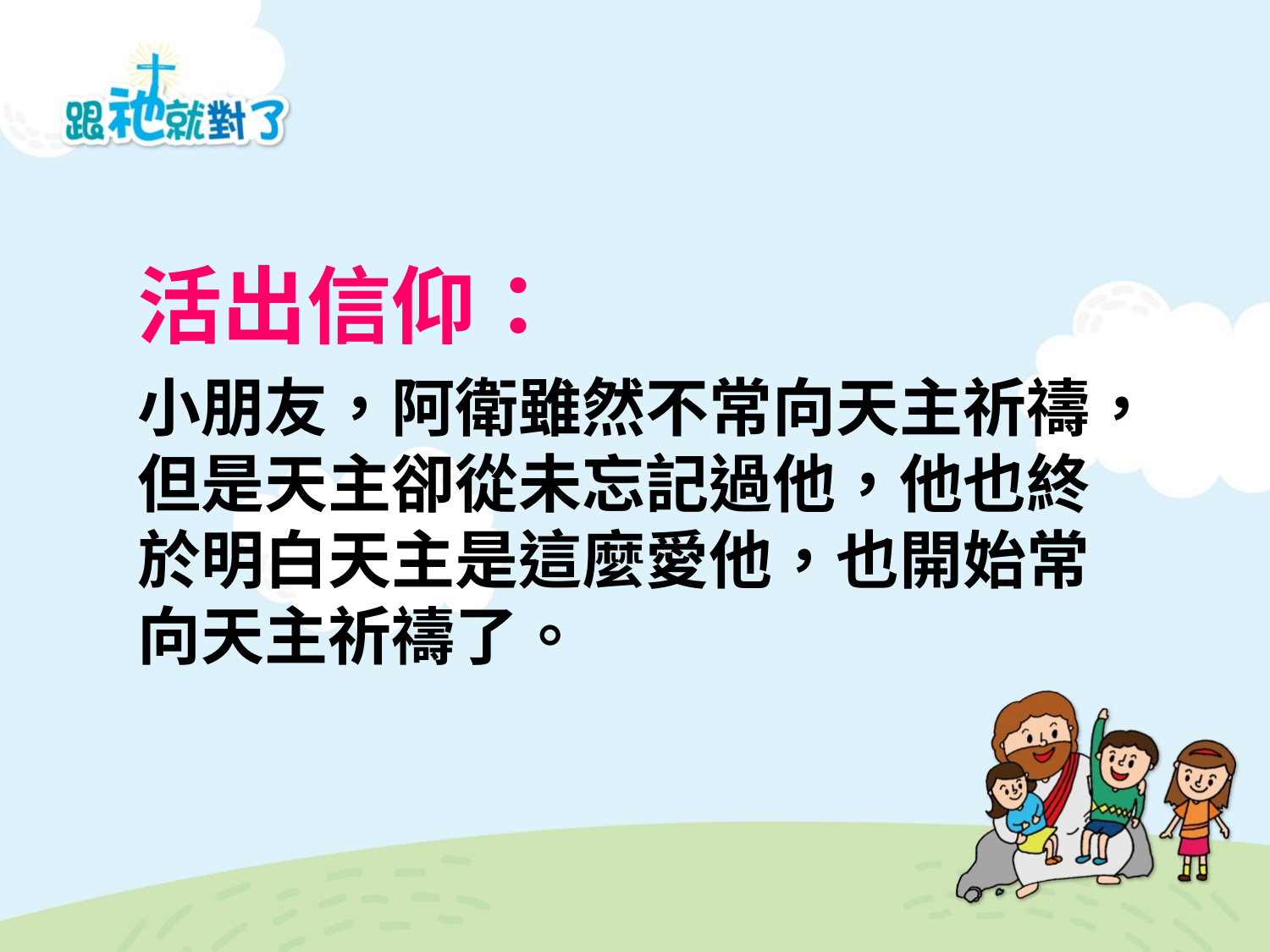

活出信仰：
小朋友，阿衛雖然不常向天主祈禱，但是天主卻從未忘記過他，他也終於明白天主是這麼愛他，也開始常向天主祈禱了。